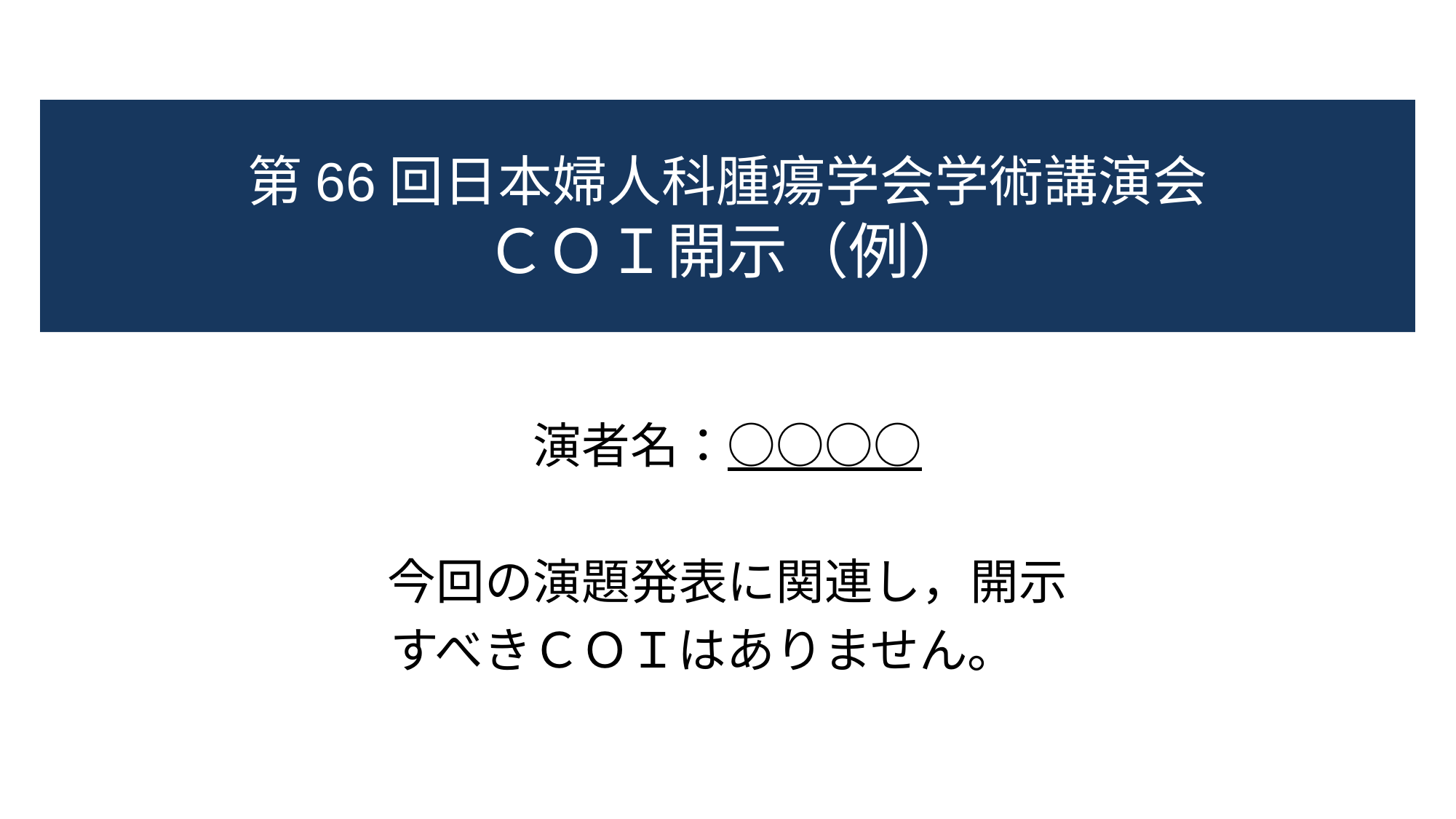

# 第66回日本婦人科腫瘍学会学術講演会 ＣＯＩ開示（例）
演者名：○○○○

今回の演題発表に関連し，開示
すべきＣＯＩはありません。